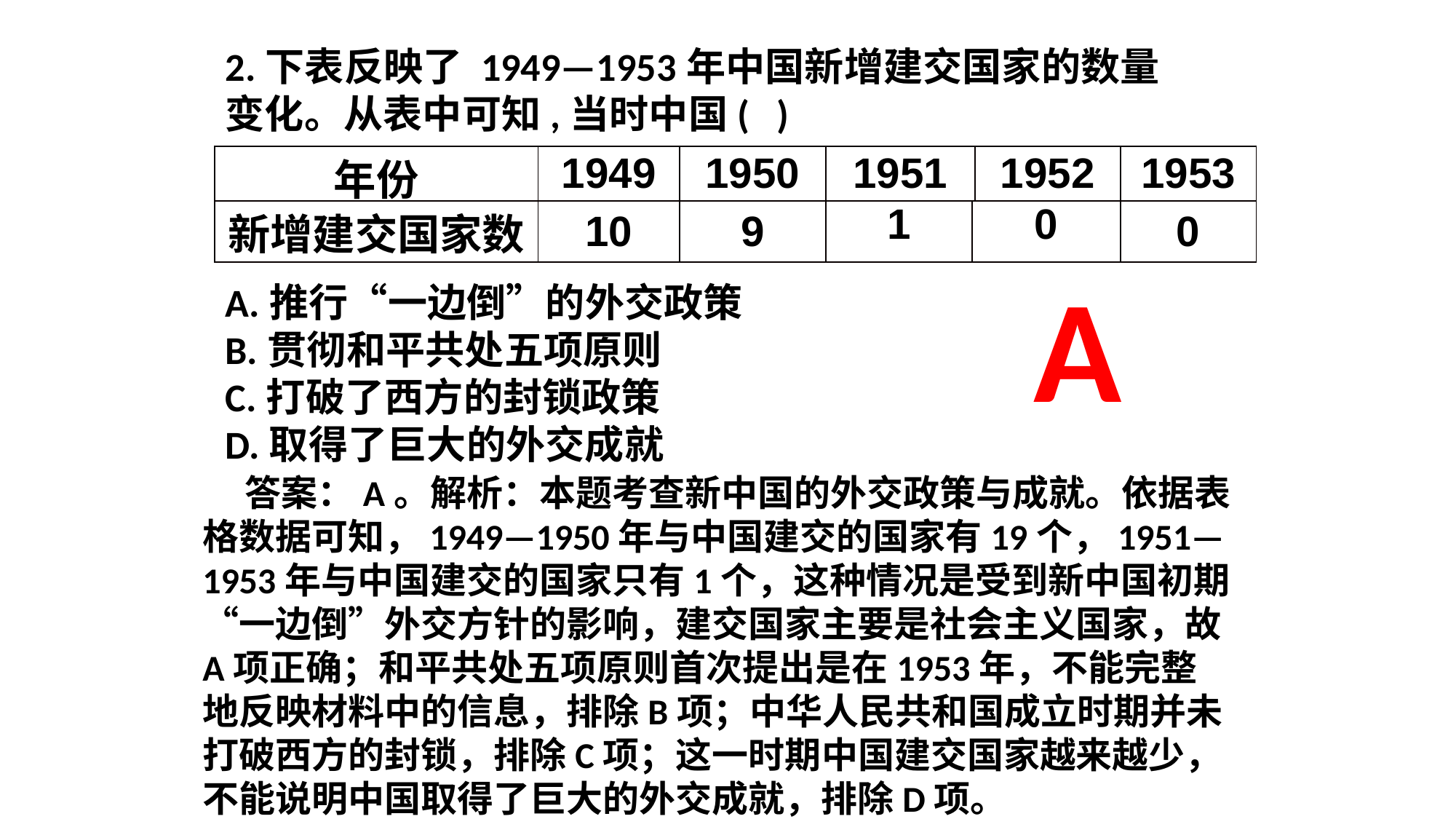

2.下表反映了 1949—1953年中国新增建交国家的数量变化。从表中可知,当时中国(   )

A.推行“一边倒”的外交政策
B.贯彻和平共处五项原则
C.打破了西方的封锁政策
D.取得了巨大的外交成就
| 年份 | 1949 | 1950 | 1951 |  | 1952 | 1953 |
| --- | --- | --- | --- | --- | --- | --- |
| 新增建交国家数 | 10 | 9 | 1 | 0 |  | 0 |
A
答案：A。解析：本题考查新中国的外交政策与成就。依据表格数据可知，1949—1950年与中国建交的国家有19个，1951—1953年与中国建交的国家只有1个，这种情况是受到新中国初期“一边倒”外交方针的影响，建交国家主要是社会主义国家，故A项正确；和平共处五项原则首次提出是在1953年，不能完整地反映材料中的信息，排除B项；中华人民共和国成立时期并未打破西方的封锁，排除C项；这一时期中国建交国家越来越少，不能说明中国取得了巨大的外交成就，排除D项。